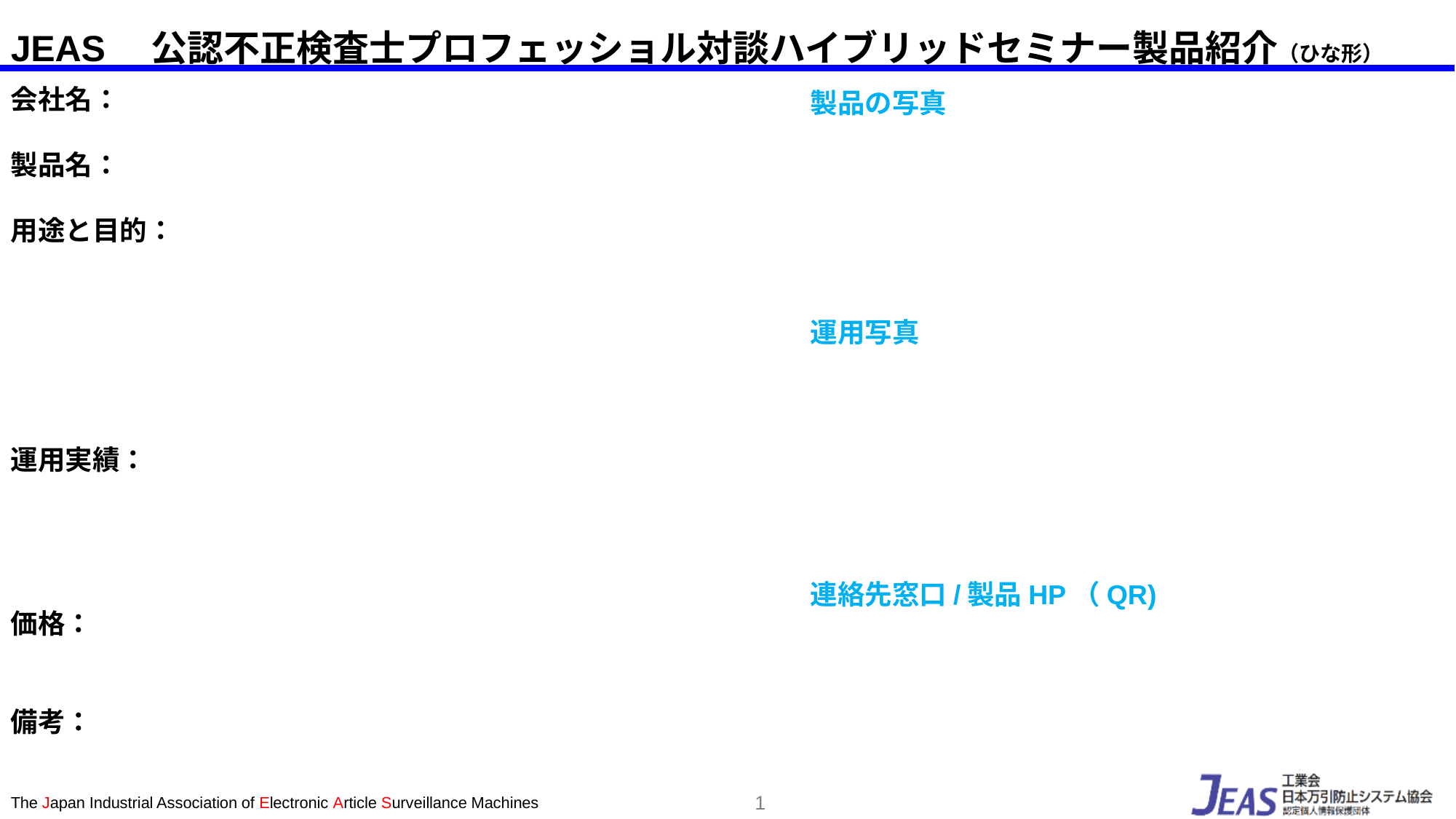

JEAS　公認不正検査士プロフェッショル対談ハイブリッドセミナー製品紹介（ひな形）

会社名：

製品名：

用途と目的：

運用実績：

価格：

備考：

製品の写真

運用写真

連絡先窓口/製品HP（QR)

1
The Japan Industrial Association of Electronic Article Surveillance Machines